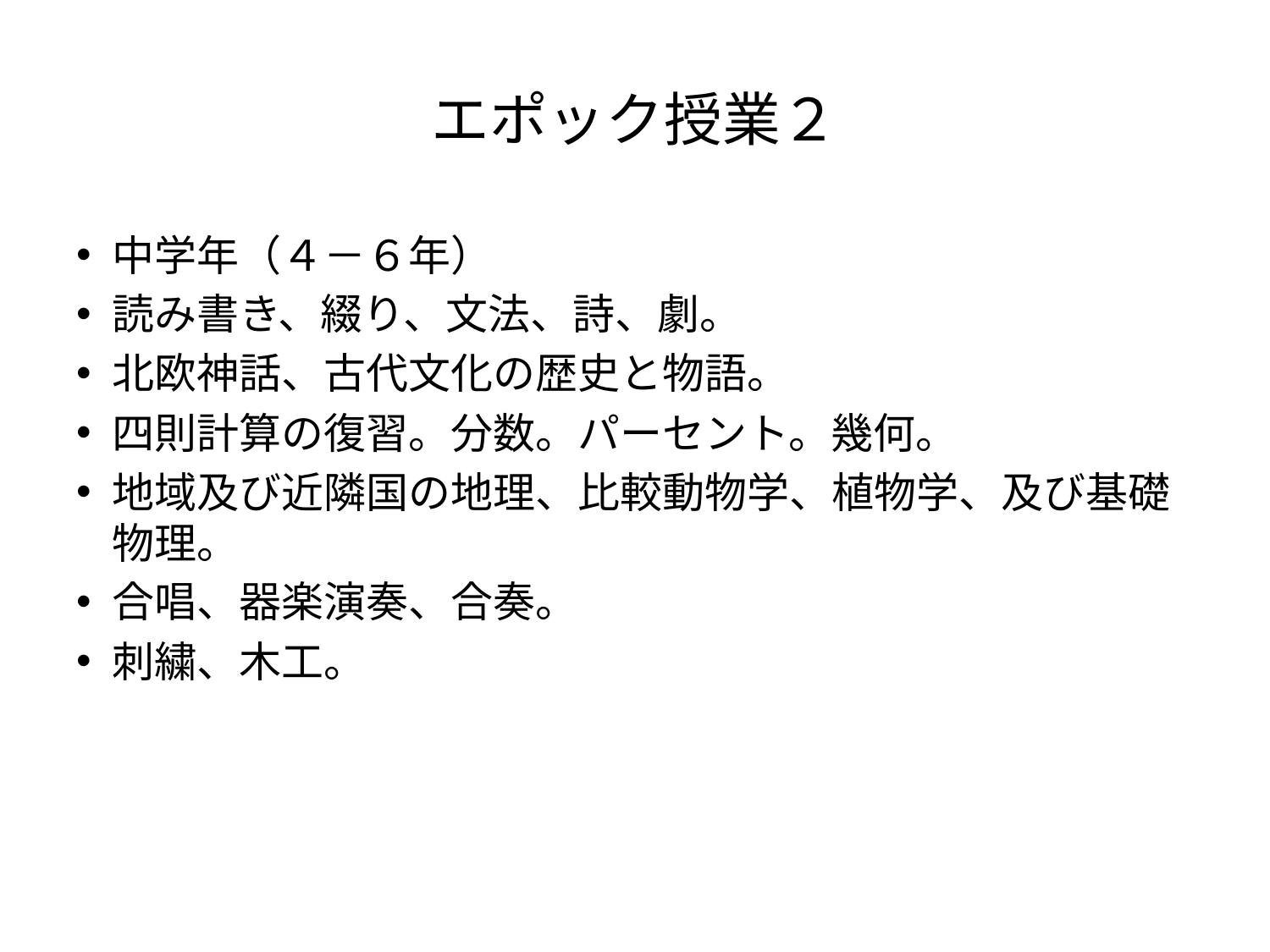

# エポック授業２
中学年（４－６年）
読み書き、綴り、文法、詩、劇。
北欧神話、古代文化の歴史と物語。
四則計算の復習。分数。パーセント。幾何。
地域及び近隣国の地理、比較動物学、植物学、及び基礎物理。
合唱、器楽演奏、合奏。
刺繍、木工。